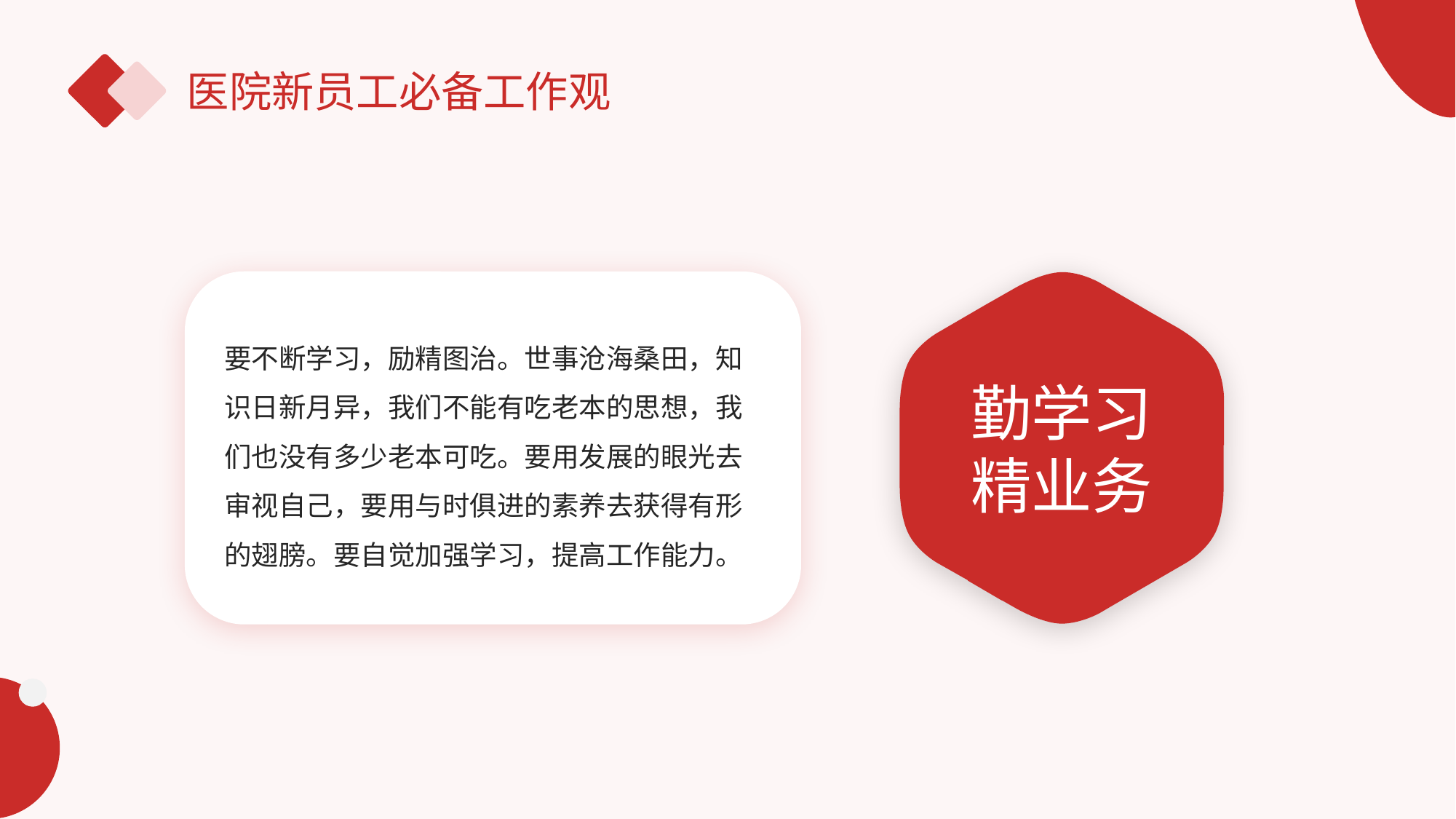

医院新员工必备工作观

要不断学习，励精图治。世事沧海桑田，知识日新月异，我们不能有吃老本的思想，我们也没有多少老本可吃。要用发展的眼光去审视自己，要用与时俱进的素养去获得有形的翅膀。要自觉加强学习，提高工作能力。
勤学习
精业务